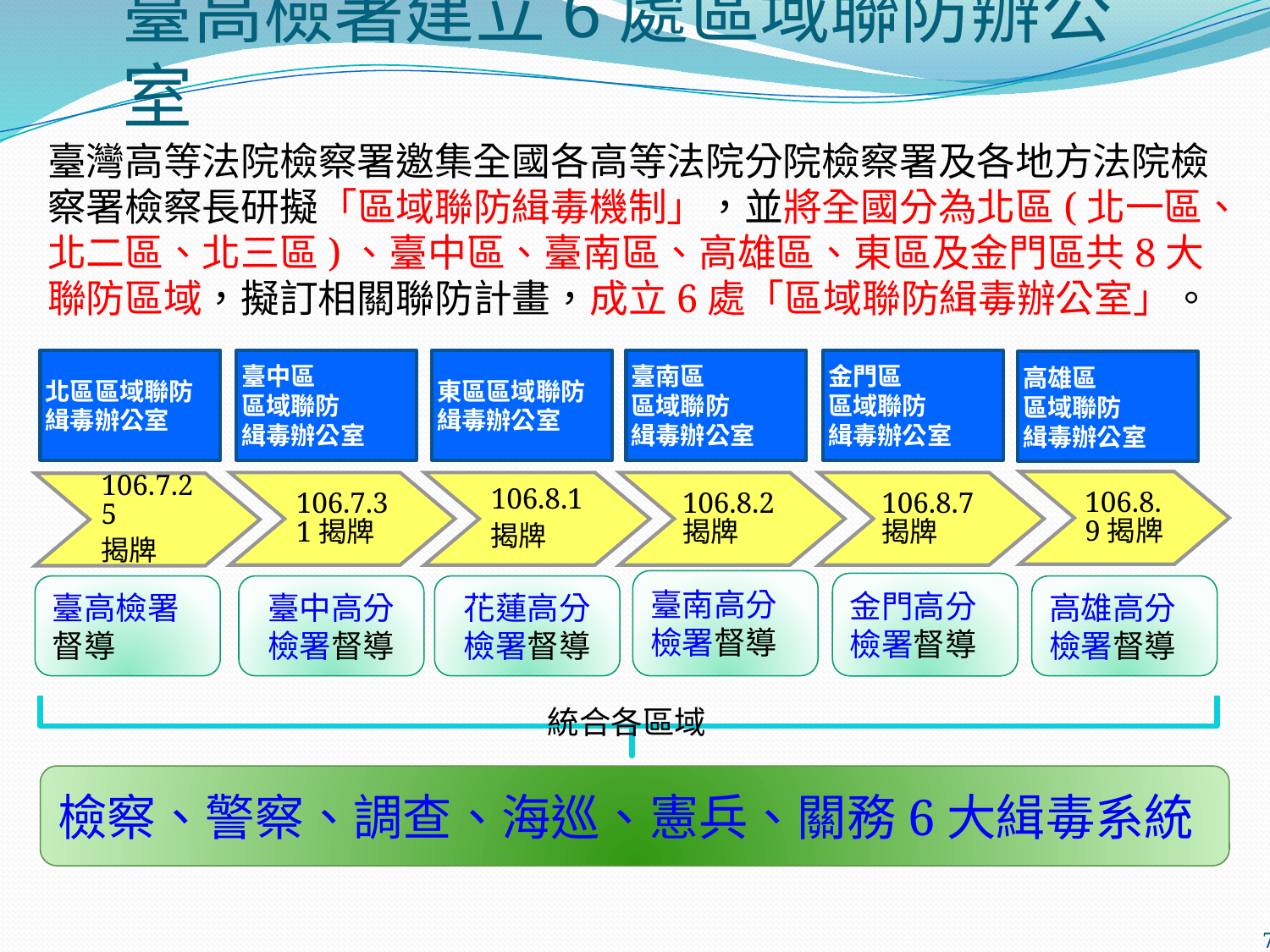

# 臺高檢署建立6處區域聯防辦公室
臺灣高等法院檢察署邀集全國各高等法院分院檢察署及各地方法院檢察署檢察長研擬「區域聯防緝毒機制」，並將全國分為北區(北一區、北二區、北三區)、臺中區、臺南區、高雄區、東區及金門區共8大聯防區域，擬訂相關聯防計畫，成立6處「區域聯防緝毒辦公室」。

北區區域聯防
緝毒辦公室
臺中區
區域聯防
緝毒辦公室
東區區域聯防
緝毒辦公室
臺南區
區域聯防
緝毒辦公室
金門區
區域聯防
緝毒辦公室
高雄區
區域聯防
緝毒辦公室
106.8.9揭牌
106.7.31揭牌
106.8.1
揭牌
106.8.2揭牌
106.8.7揭牌
106.7.25
揭牌
臺南高分檢署督導
金門高分檢署督導

臺高檢署
督導

臺中高分檢署督導
花蓮高分檢署督導
高雄高分檢署督導
統合各區域
檢察、警察、調查、海巡、憲兵、關務6大緝毒系統
7